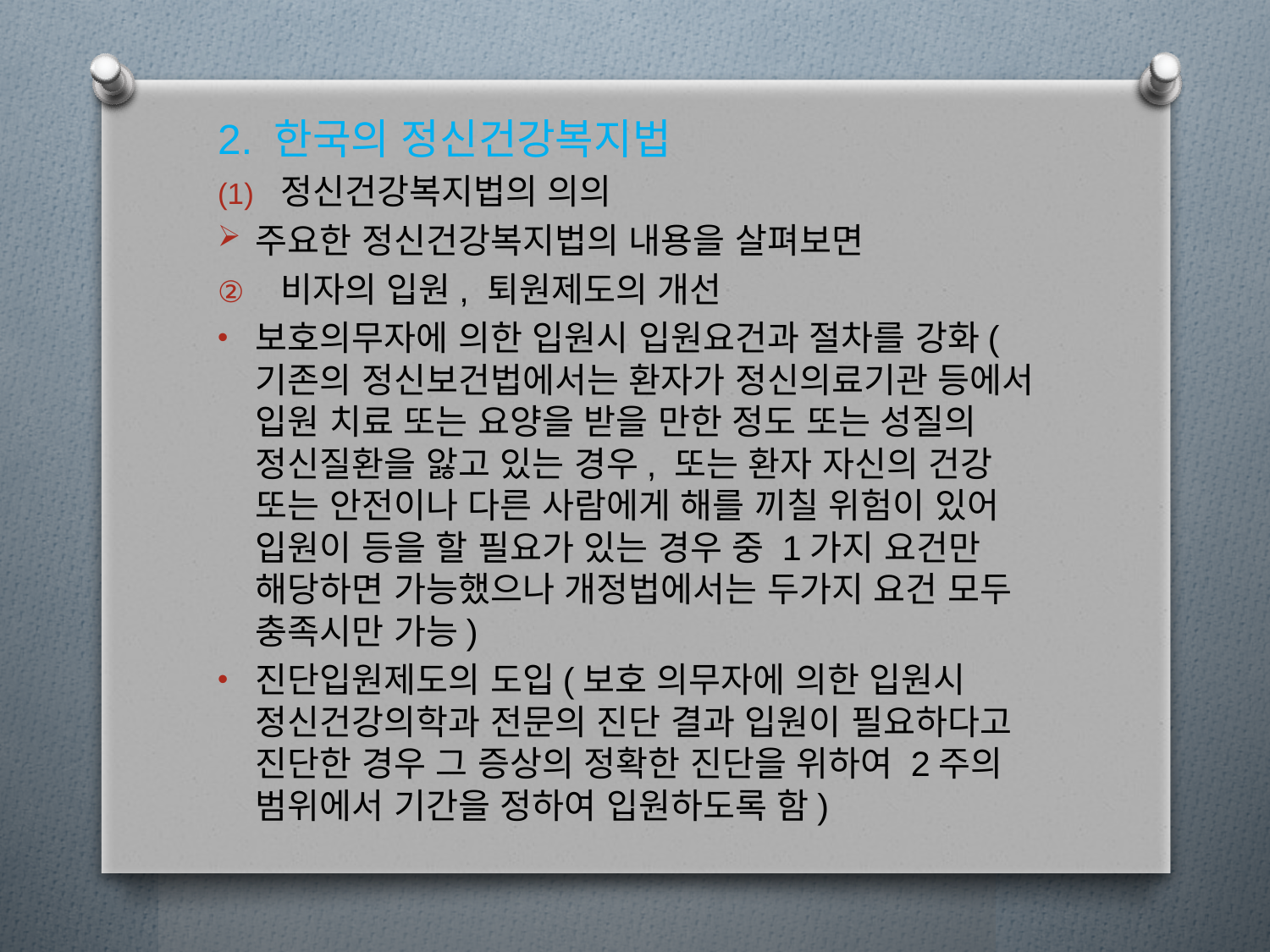

2. 한국의 정신건강복지법
정신건강복지법의 의의
주요한 정신건강복지법의 내용을 살펴보면
비자의 입원, 퇴원제도의 개선
보호의무자에 의한 입원시 입원요건과 절차를 강화(기존의 정신보건법에서는 환자가 정신의료기관 등에서 입원 치료 또는 요양을 받을 만한 정도 또는 성질의 정신질환을 앓고 있는 경우, 또는 환자 자신의 건강 또는 안전이나 다른 사람에게 해를 끼칠 위험이 있어 입원이 등을 할 필요가 있는 경우 중 1가지 요건만 해당하면 가능했으나 개정법에서는 두가지 요건 모두 충족시만 가능)
진단입원제도의 도입(보호 의무자에 의한 입원시 정신건강의학과 전문의 진단 결과 입원이 필요하다고 진단한 경우 그 증상의 정확한 진단을 위하여 2주의 범위에서 기간을 정하여 입원하도록 함)